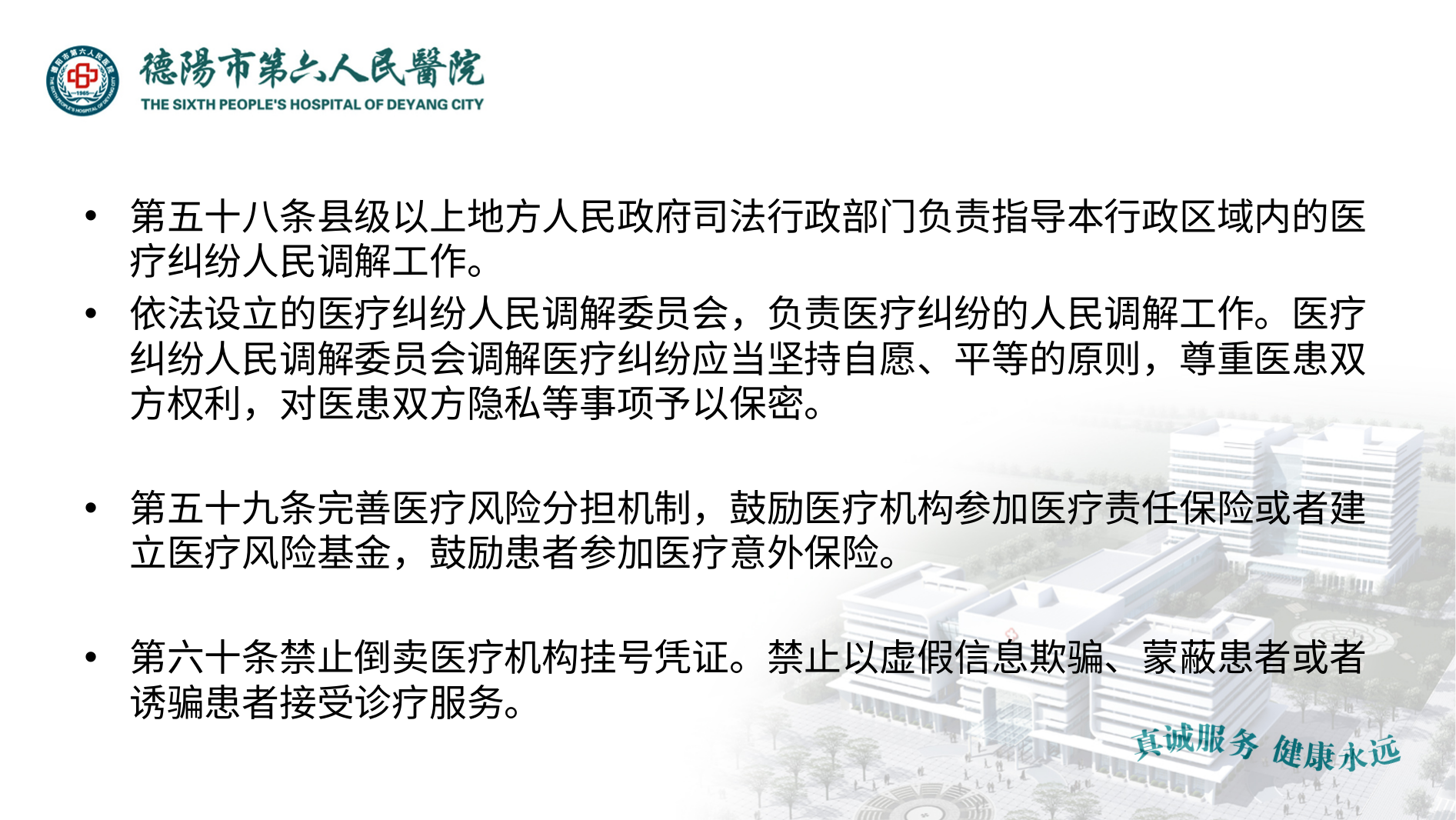

#
第五十八条县级以上地方人民政府司法行政部门负责指导本行政区域内的医疗纠纷人民调解工作。
依法设立的医疗纠纷人民调解委员会，负责医疗纠纷的人民调解工作。医疗纠纷人民调解委员会调解医疗纠纷应当坚持自愿、平等的原则，尊重医患双方权利，对医患双方隐私等事项予以保密。

第五十九条完善医疗风险分担机制，鼓励医疗机构参加医疗责任保险或者建立医疗风险基金，鼓励患者参加医疗意外保险。

第六十条禁止倒卖医疗机构挂号凭证。禁止以虚假信息欺骗、蒙蔽患者或者诱骗患者接受诊疗服务。